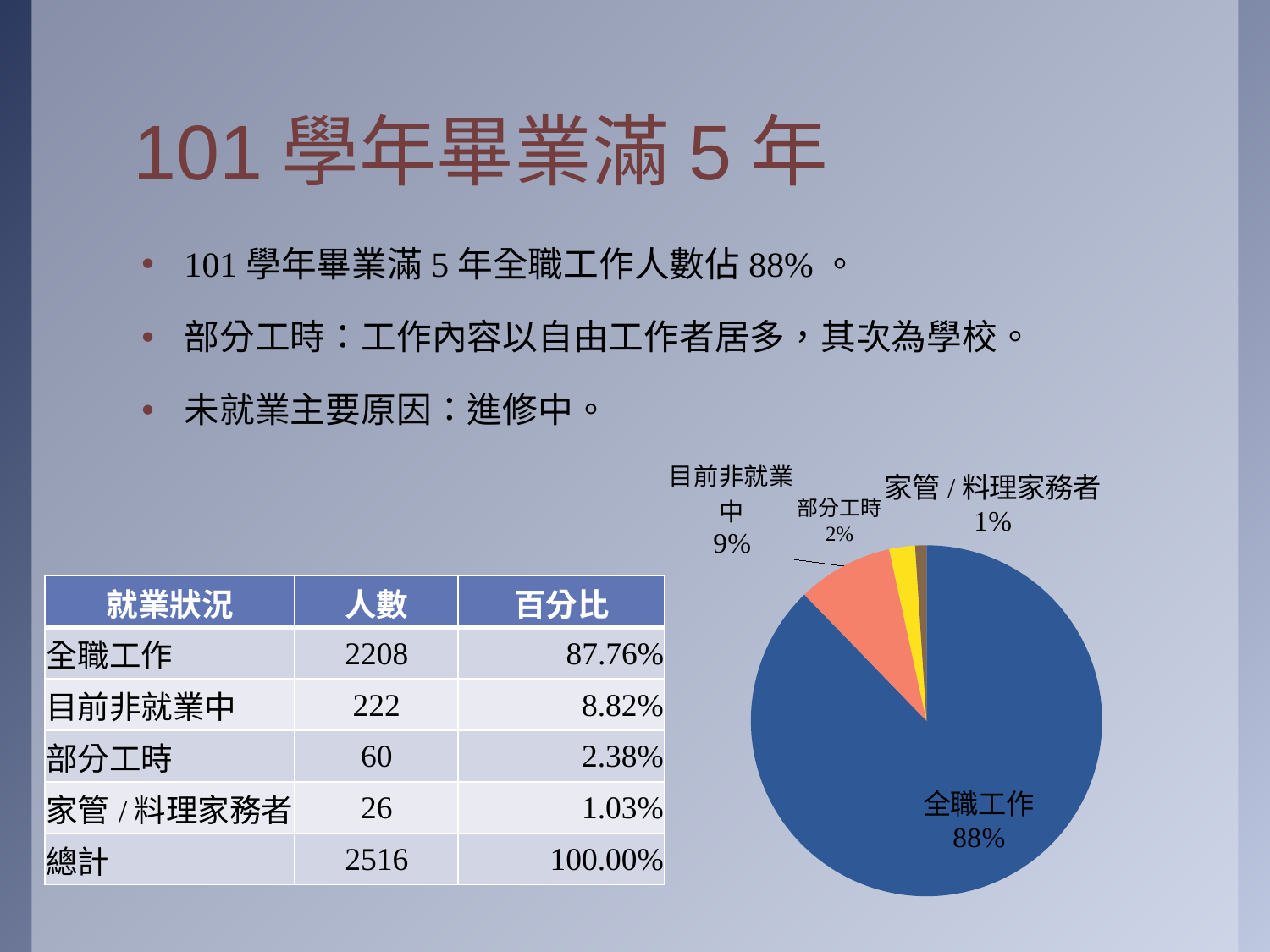

# 101學年畢業滿5年
101學年畢業滿5年全職工作人數佔88%。
部分工時：工作內容以自由工作者居多，其次為學校。
未就業主要原因：進修中。

### Chart

| Category | 人數 | 百分比 |
|---|---|---|
| 全職工作 | 2208.0 | 0.8776 |
| 目前非就業中 | 222.0 | 0.0882 |
| 部分工時 | 60.0 | 0.0238 |
| 家管/料理家務者 | 26.0 | 0.0103 |
| 就業狀況 | 人數 | 百分比 |
| --- | --- | --- |
| 全職工作 | 2208 | 87.76% |
| 目前非就業中 | 222 | 8.82% |
| 部分工時 | 60 | 2.38% |
| 家管/料理家務者 | 26 | 1.03% |
| 總計 | 2516 | 100.00% |